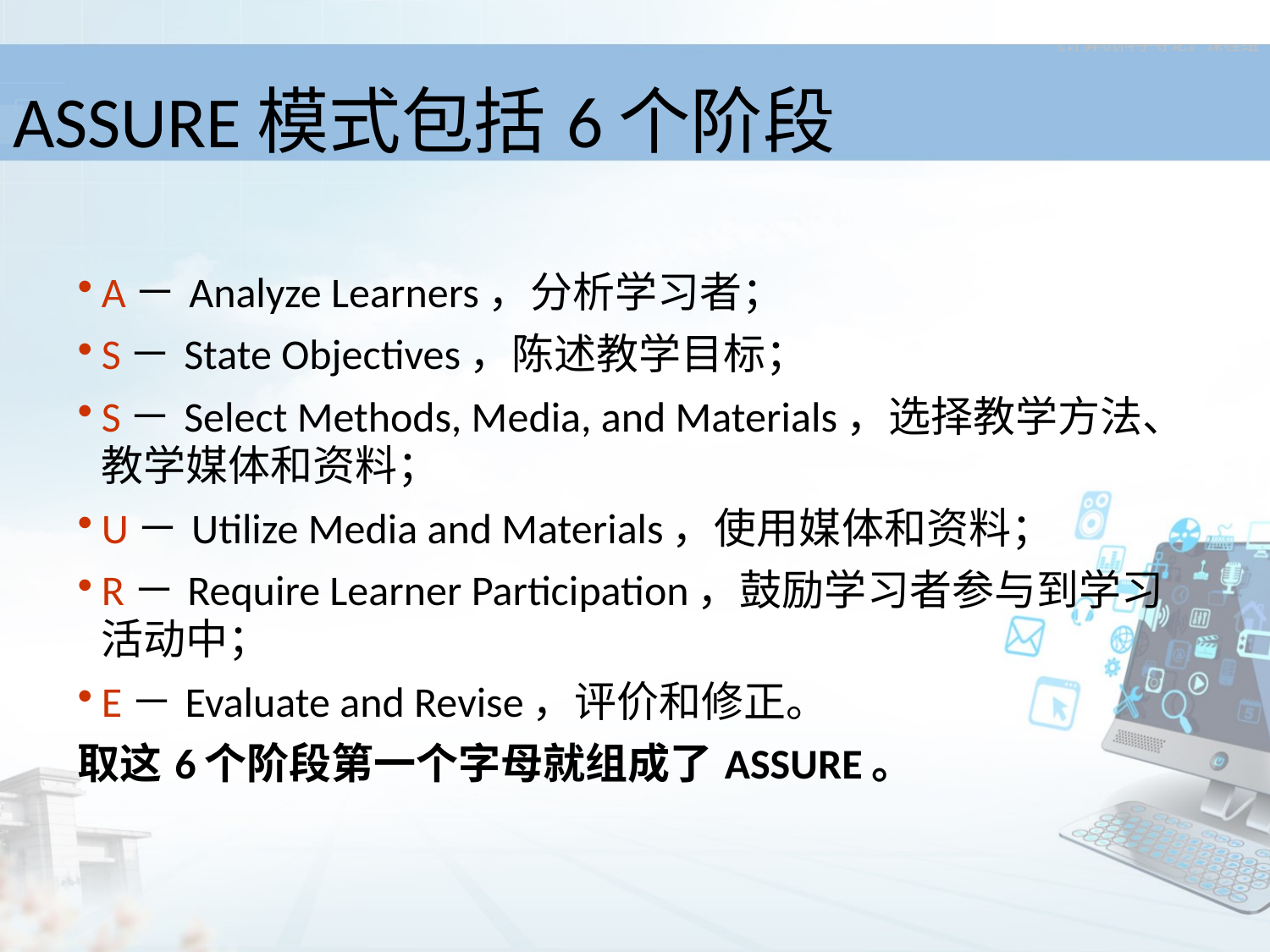

ASSURE模式包括6个阶段

A－Analyze Learners，分析学习者；
S－State Objectives，陈述教学目标；
S－Select Methods, Media, and Materials，选择教学方法、教学媒体和资料；
U－Utilize Media and Materials，使用媒体和资料；
R－Require Learner Participation，鼓励学习者参与到学习活动中；
E－Evaluate and Revise，评价和修正。
取这6个阶段第一个字母就组成了ASSURE。